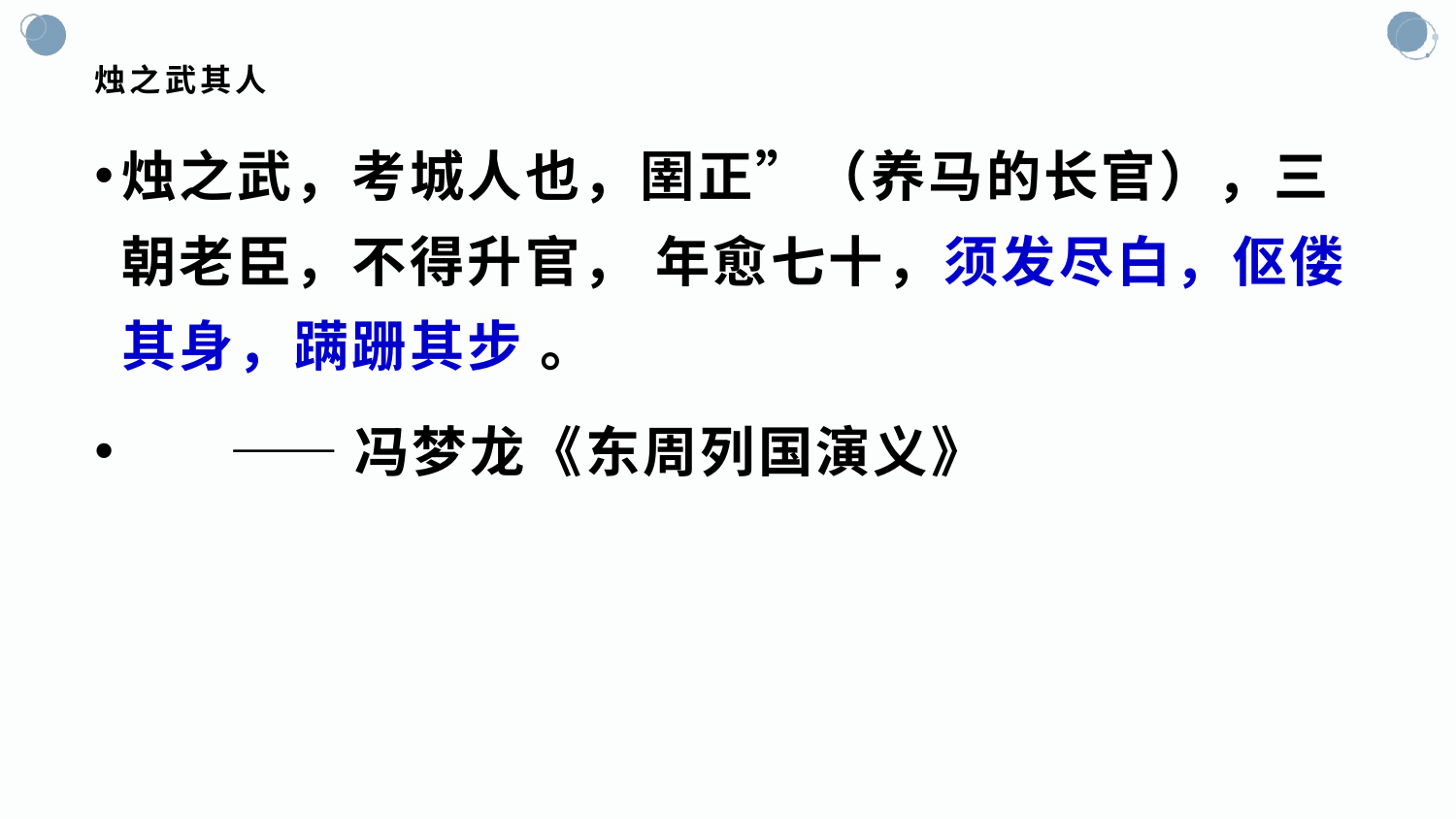

# 烛之武其人
烛之武，考城人也，圉正”（养马的长官），三朝老臣，不得升官， 年愈七十，须发尽白，伛偻其身，蹒跚其步 。
       ——冯梦龙《东周列国演义》